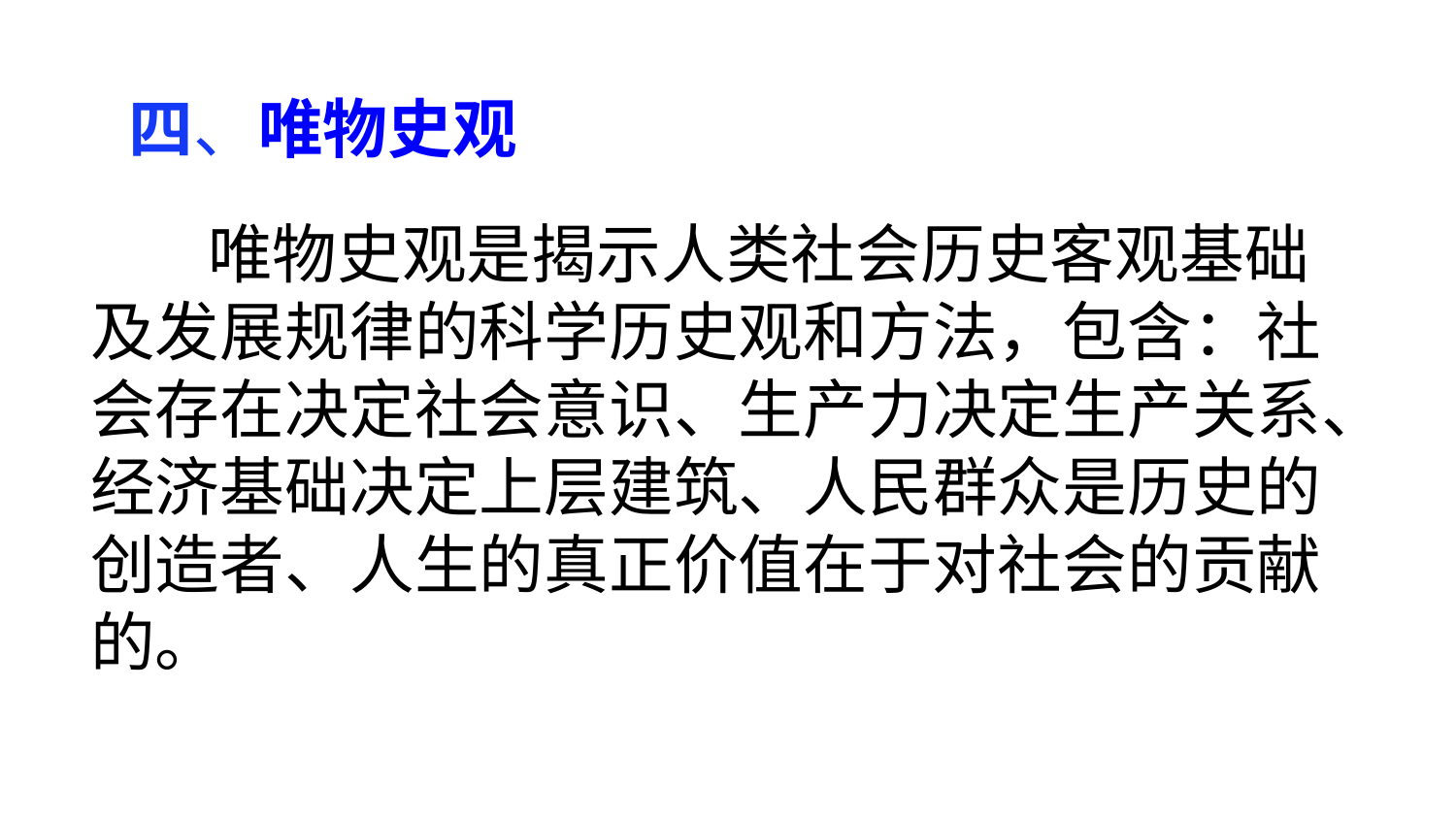

四、唯物史观
       唯物史观是揭示人类社会历史客观基础及发展规律的科学历史观和方法，包含：社会存在决定社会意识、生产力决定生产关系、经济基础决定上层建筑、人民群众是历史的创造者、人生的真正价值在于对社会的贡献的。